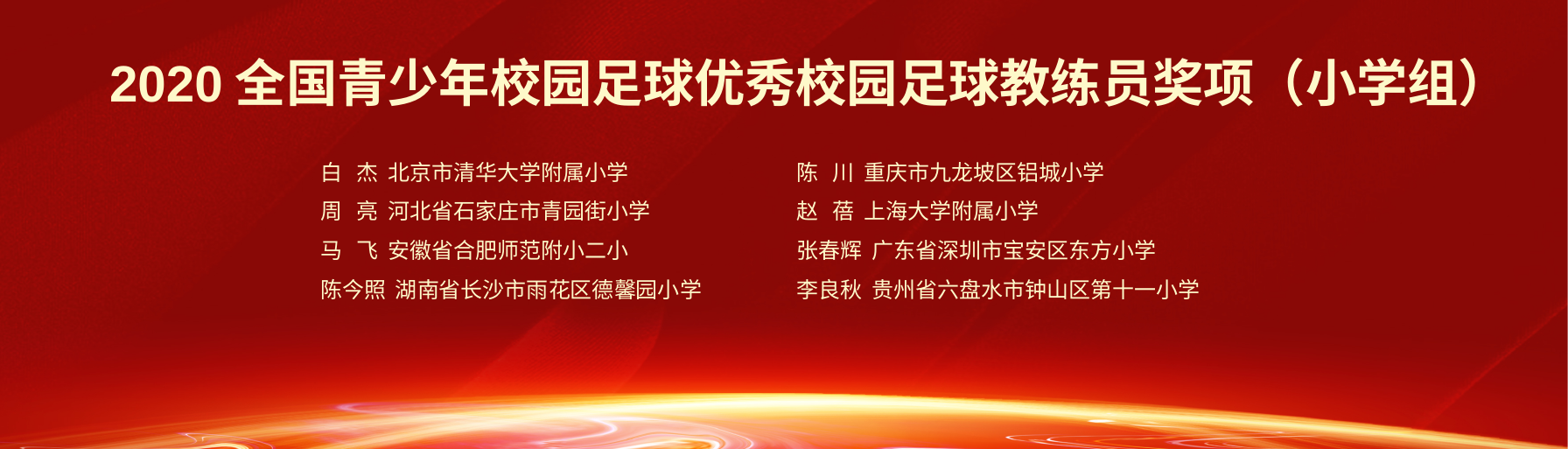

2020全国青少年校园足球优秀校园足球教练员奖项（小学组）
白   杰  北京市清华大学附属小学
周   亮  河北省石家庄市青园街小学
马   飞  安徽省合肥师范附小二小
陈今照  湖南省长沙市雨花区德馨园小学
陈   川  重庆市九龙坡区铝城小学
赵   蓓  上海大学附属小学
张春辉  广东省深圳市宝安区东方小学
李良秋  贵州省六盘水市钟山区第十一小学